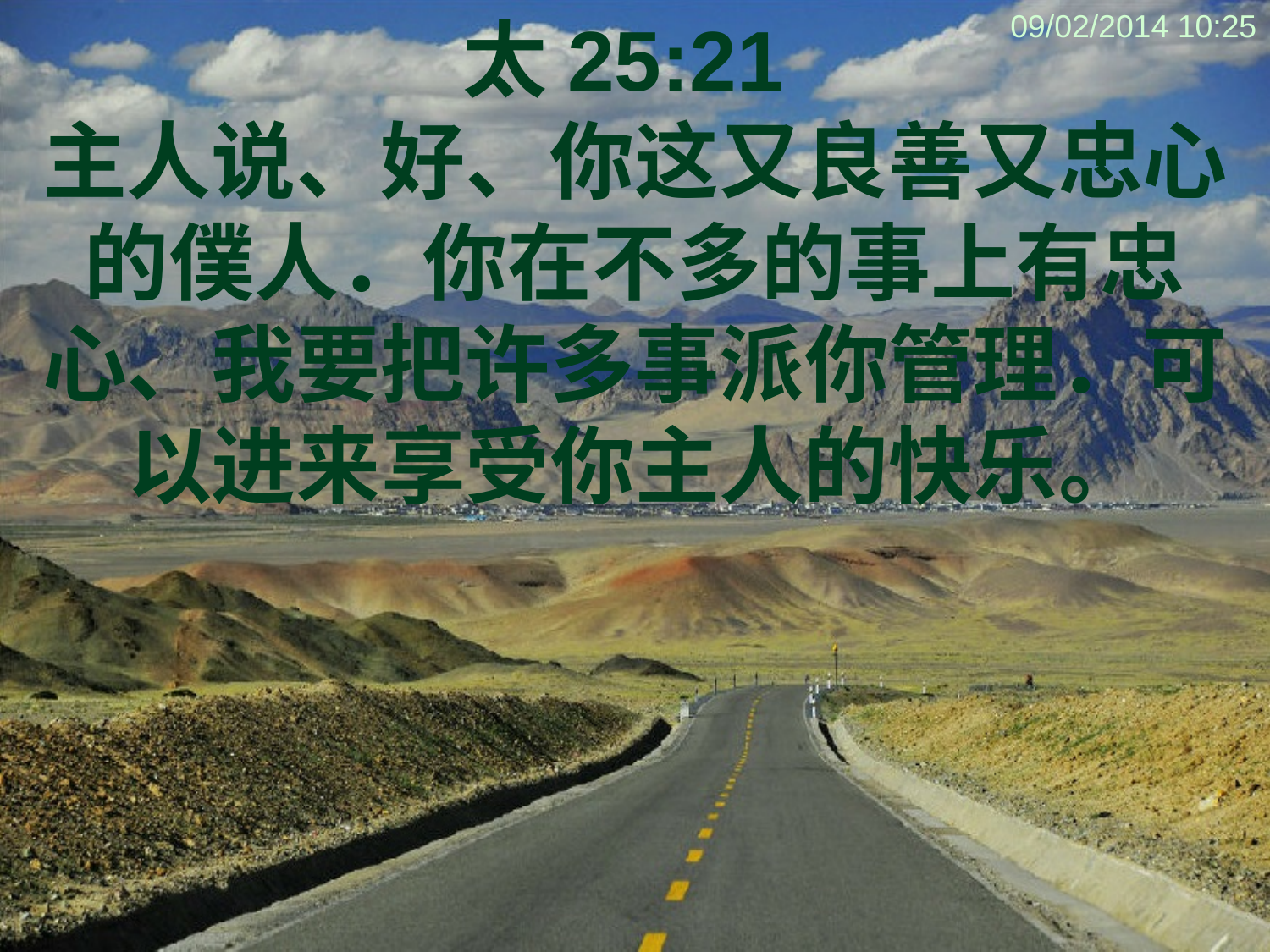

太25:21
主人说、好、你这又良善又忠心的僕人．你在不多的事上有忠心、我要把许多事派你管理．可以进来享受你主人的快乐。
09/02/2014 10:25